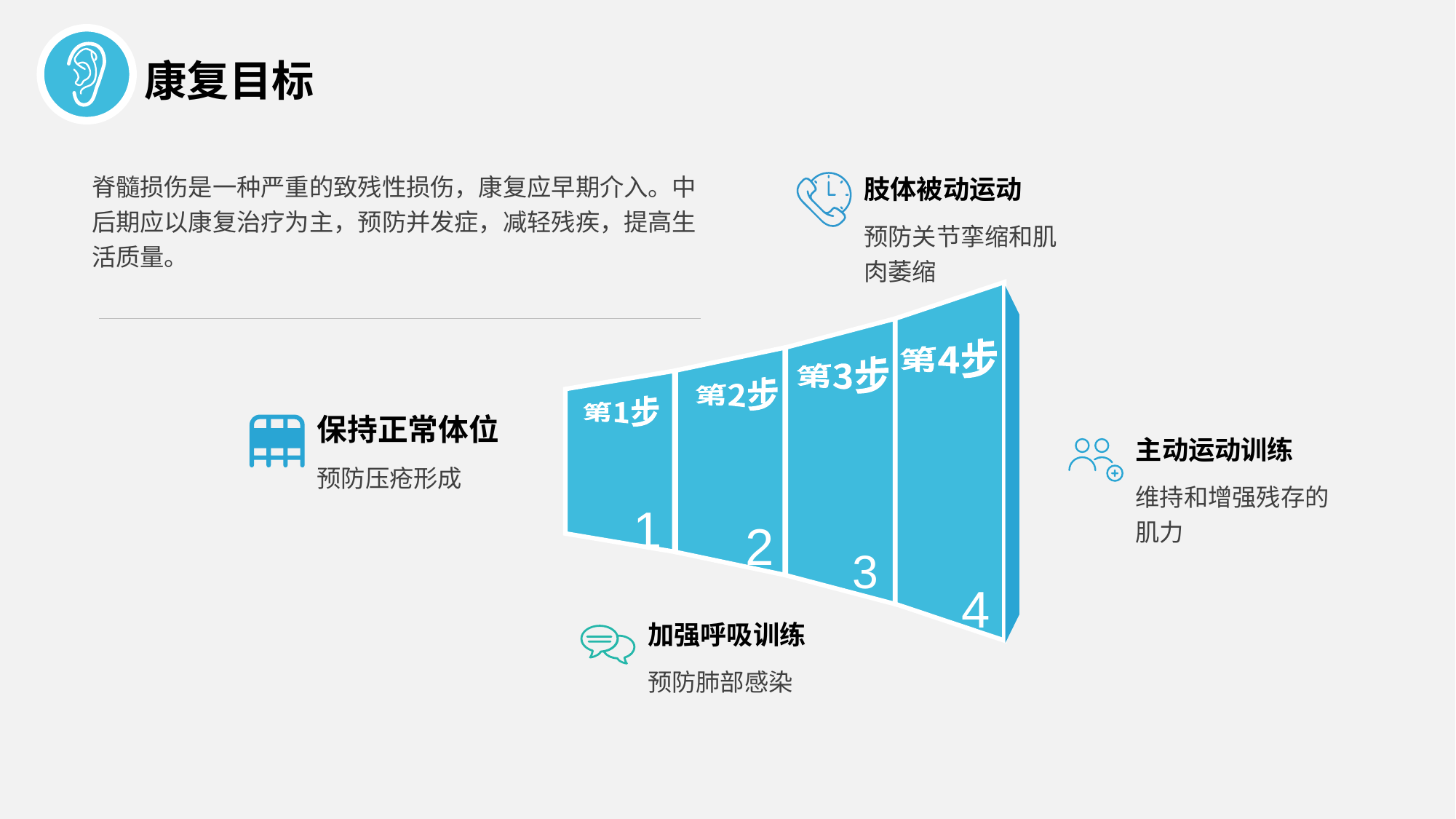

康复目标
脊髓损伤是一种严重的致残性损伤，康复应早期介入。中后期应以康复治疗为主，预防并发症，减轻残疾，提高生活质量。

肢体被动运动

预防关节挛缩和肌肉萎缩

第4步
4
第3步

3
第2步

2
第1步

1
保持正常体位

主动运动训练

预防压疮形成
维持和增强残存的肌力
加强呼吸训练

预防肺部感染